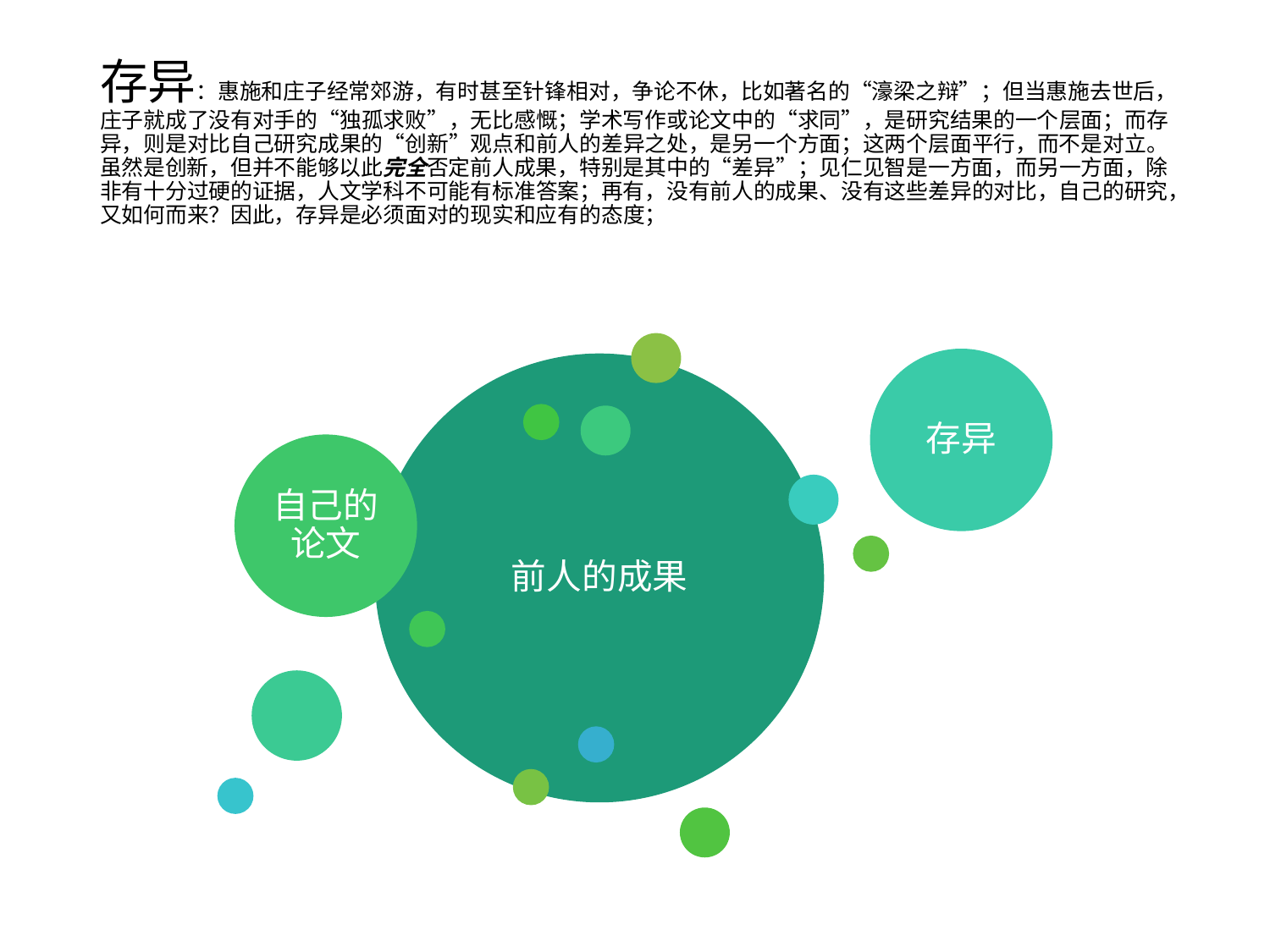

# 存异：惠施和庄子经常郊游，有时甚至针锋相对，争论不休，比如著名的“濠梁之辩”；但当惠施去世后，庄子就成了没有对手的“独孤求败”，无比感慨；学术写作或论文中的“求同”，是研究结果的一个层面；而存异，则是对比自己研究成果的“创新”观点和前人的差异之处，是另一个方面；这两个层面平行，而不是对立。虽然是创新，但并不能够以此完全否定前人成果，特别是其中的“差异”；见仁见智是一方面，而另一方面，除非有十分过硬的证据，人文学科不可能有标准答案；再有，没有前人的成果、没有这些差异的对比，自己的研究，又如何而来？因此，存异是必须面对的现实和应有的态度；
前人的成果
自己的论文
存异